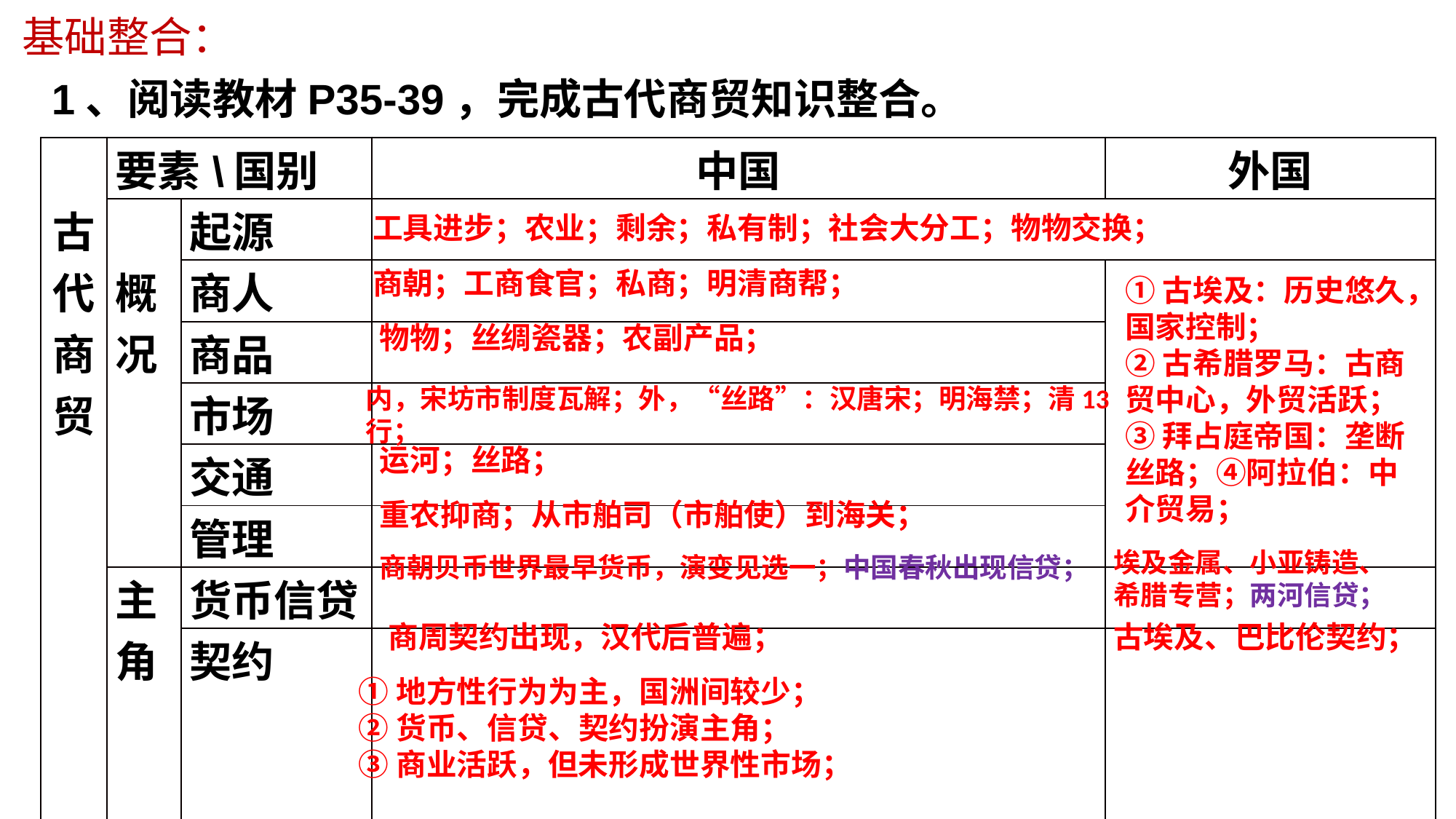

基础整合：
1、阅读教材P35-39，完成古代商贸知识整合。
| 古代商贸 | 要素\国别 |  | 中国 | 外国 |
| --- | --- | --- | --- | --- |
|  | 概况 | 起源 |  |  |
|  |  | 商人 |  |  |
|  |  | 商品 |  |  |
|  |  | 市场 |  |  |
|  |  | 交通 |  |  |
|  |  | 管理 |  |  |
|  | 主角 | 货币信贷 |  |  |
|  |  | 契约 |  |  |
| 古代商贸特点： |  |  |  |  |
工具进步；农业；剩余；私有制；社会大分工；物物交换；
商朝；工商食官；私商；明清商帮；
①古埃及：历史悠久，国家控制；
②古希腊罗马：古商贸中心，外贸活跃；
③拜占庭帝国：垄断丝路；④阿拉伯：中介贸易；
物物；丝绸瓷器；农副产品；
内，宋坊市制度瓦解；外，“丝路”：汉唐宋；明海禁；清13行；
运河；丝路；
重农抑商；从市舶司（市舶使）到海关；
埃及金属、小亚铸造、希腊专营；两河信贷；
商朝贝币世界最早货币，演变见选一；中国春秋出现信贷；
商周契约出现，汉代后普遍；
古埃及、巴比伦契约；
①地方性行为为主，国洲间较少；
②货币、信贷、契约扮演主角；
③商业活跃，但未形成世界性市场；